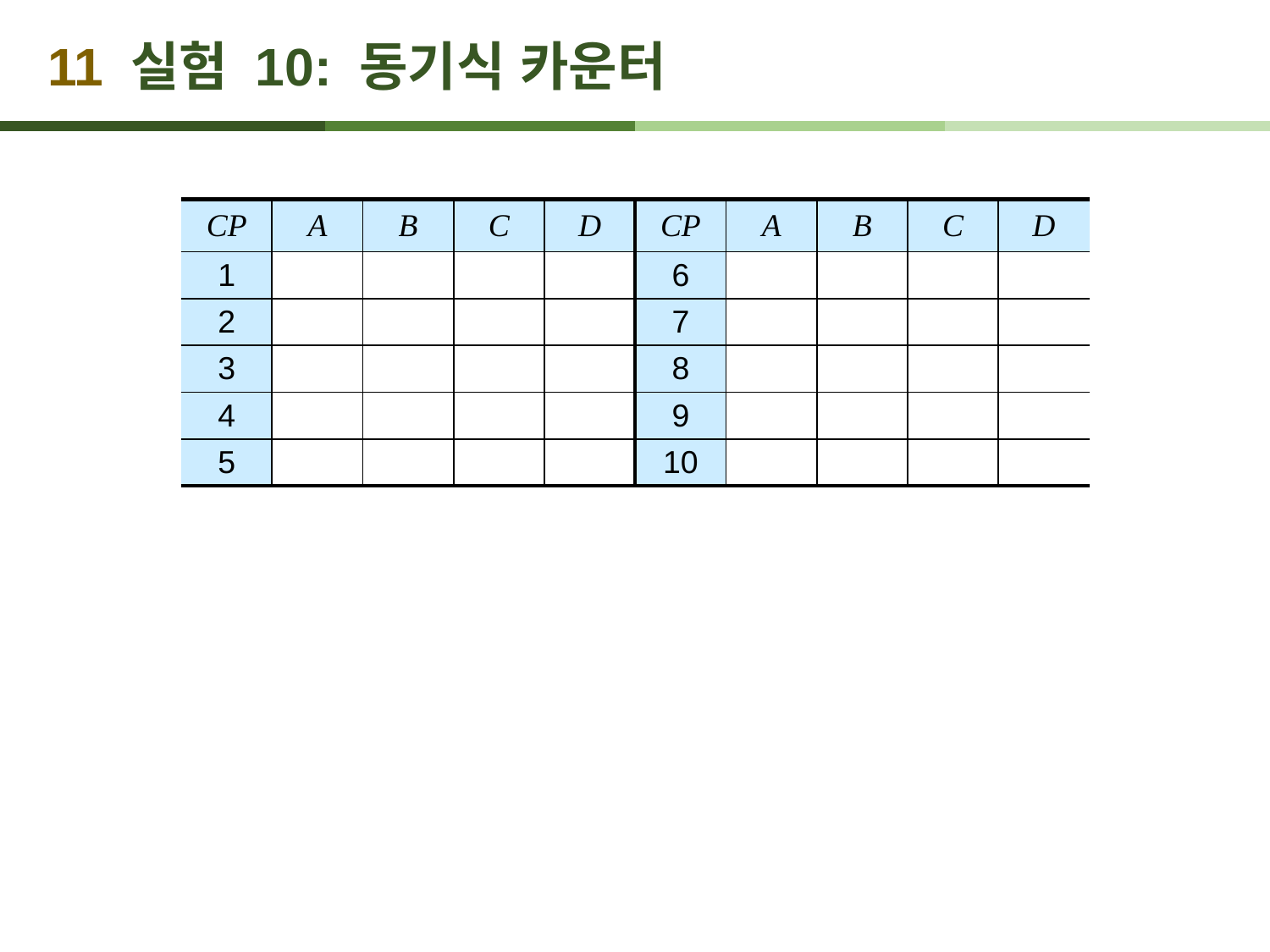

# 11 실험 10: 동기식 카운터
| CP | A | B | C | D | CP | A | B | C | D |
| --- | --- | --- | --- | --- | --- | --- | --- | --- | --- |
| 1 |  |  |  |  | 6 |  |  |  |  |
| 2 |  |  |  |  | 7 |  |  |  |  |
| 3 |  |  |  |  | 8 |  |  |  |  |
| 4 |  |  |  |  | 9 |  |  |  |  |
| 5 |  |  |  |  | 10 |  |  |  |  |